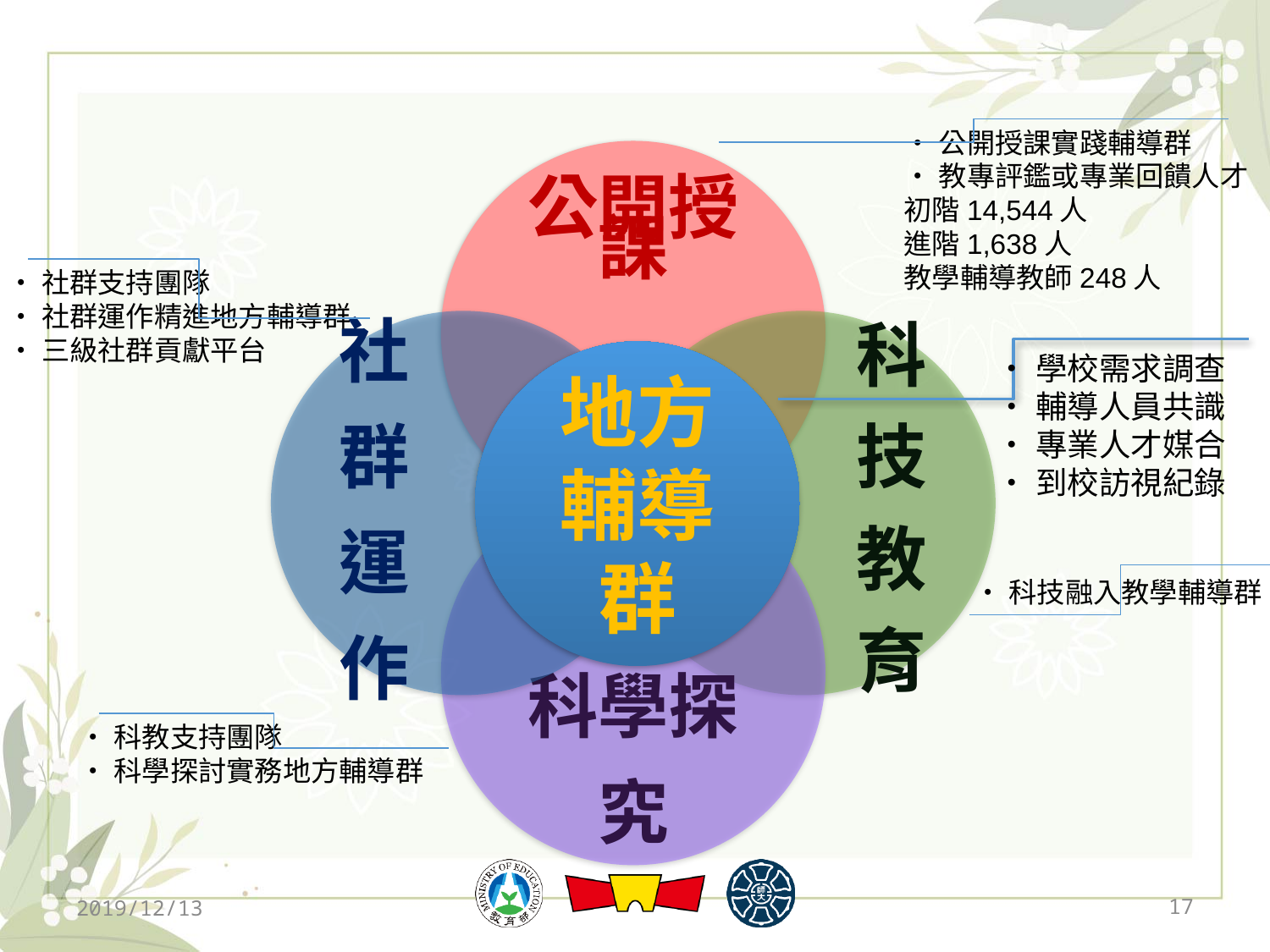

‧公開授課實踐輔導群
‧教專評鑑或專業回饋人才
初階14,544人
進階1,638人
教學輔導教師248人
公開授課
科技教育
社群運作
‧社群支持團隊
‧社群運作精進地方輔導群
‧三級社群貢獻平台
地方輔導群
‧學校需求調查
‧輔導人員共識
‧專業人才媒合
‧到校訪視紀錄
‧科技融入教學輔導群
‧科教支持團隊
‧科學探討實務地方輔導群
2019/12/13
17